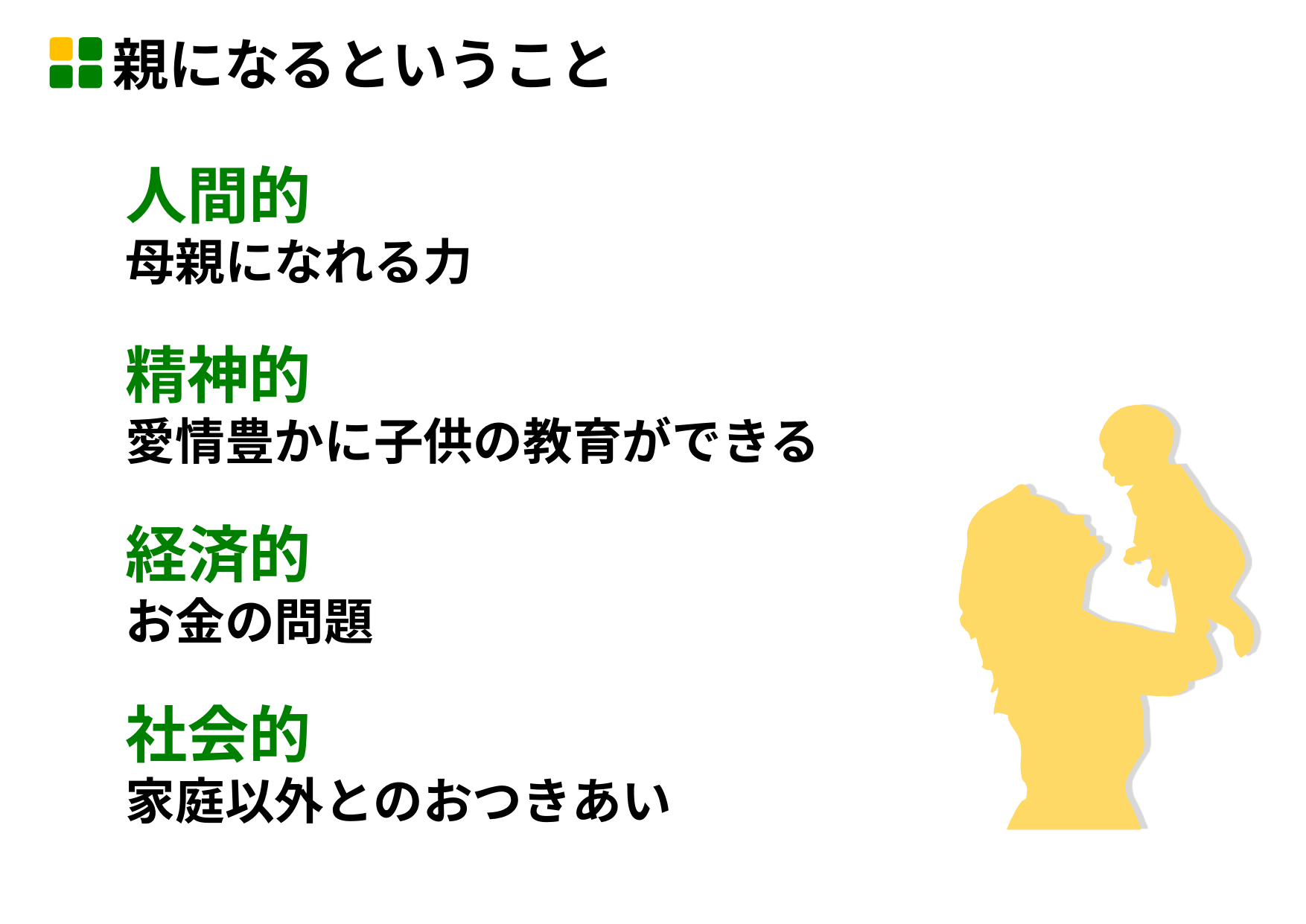

親になるということ

人間的
母親になれる力
精神的
愛情豊かに子供の教育ができる

経済的
お金の問題
社会的
家庭以外とのおつきあい